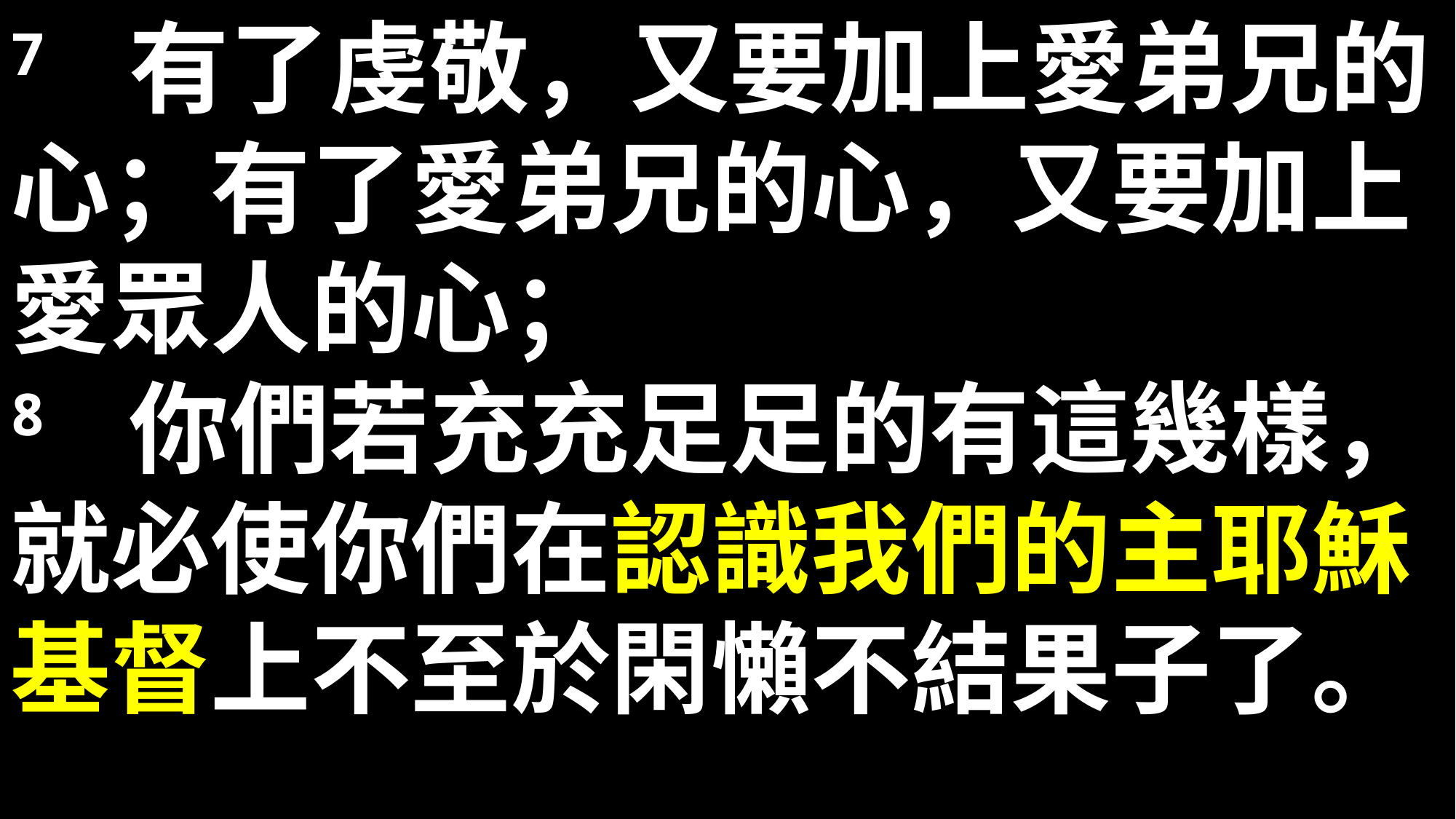

7 有了虔敬，又要加上愛弟兄的心；有了愛弟兄的心，又要加上愛眾人的心；
8 你們若充充足足的有這幾樣，
就必使你們在認識我們的主耶穌基督上不至於閑懶不結果子了。